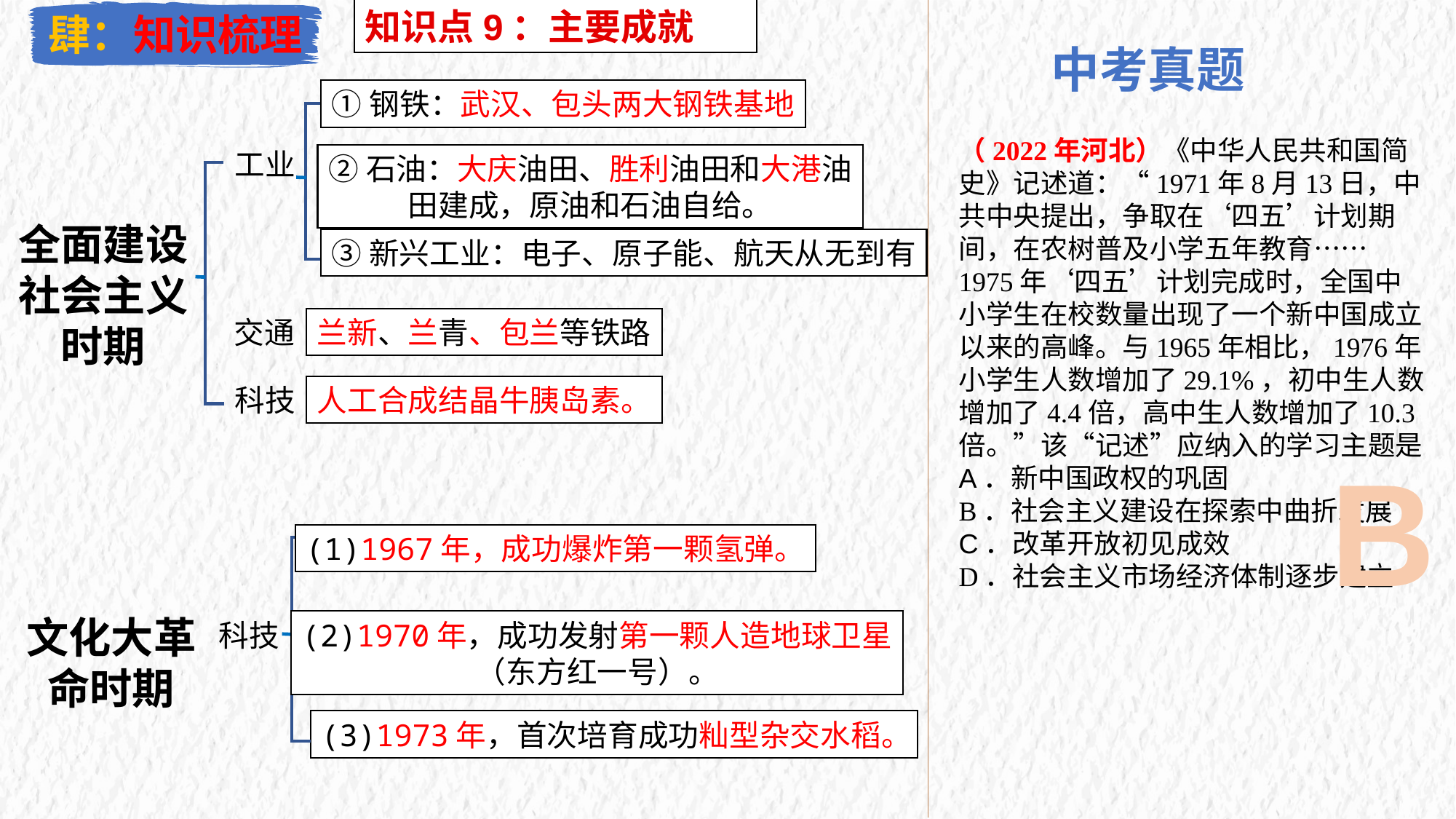

知识点9：主要成就
肆：知识梳理
中考真题
①钢铁：武汉、包头两大钢铁基地

（2022年河北）《中华人民共和国简史》记述道：“1971年8月13日，中共中央提出，争取在‘四五’计划期间，在农树普及小学五年教育……1975年‘四五’计划完成时，全国中小学生在校数量出现了一个新中国成立以来的高峰。与1965年相比，1976年小学生人数增加了29.1%，初中生人数增加了4.4倍，高中生人数增加了10.3倍。”该“记述”应纳入的学习主题是A．新中国政权的巩固
B．社会主义建设在探索中曲折发展C．改革开放初见成效
D．社会主义市场经济体制逐步建立
工业
②石油：大庆油田、胜利油田和大港油田建成，原油和石油自给。

全面建设社会主义时期
③新兴工业：电子、原子能、航天从无到有
交通
兰新、兰青、包兰等铁路
科技
人工合成结晶牛胰岛素。
B
(1)1967年，成功爆炸第一颗氢弹。

文化大革命时期
科技
(2)1970年，成功发射第一颗人造地球卫星
（东方红一号）。
(3)1973年，首次培育成功籼型杂交水稻。